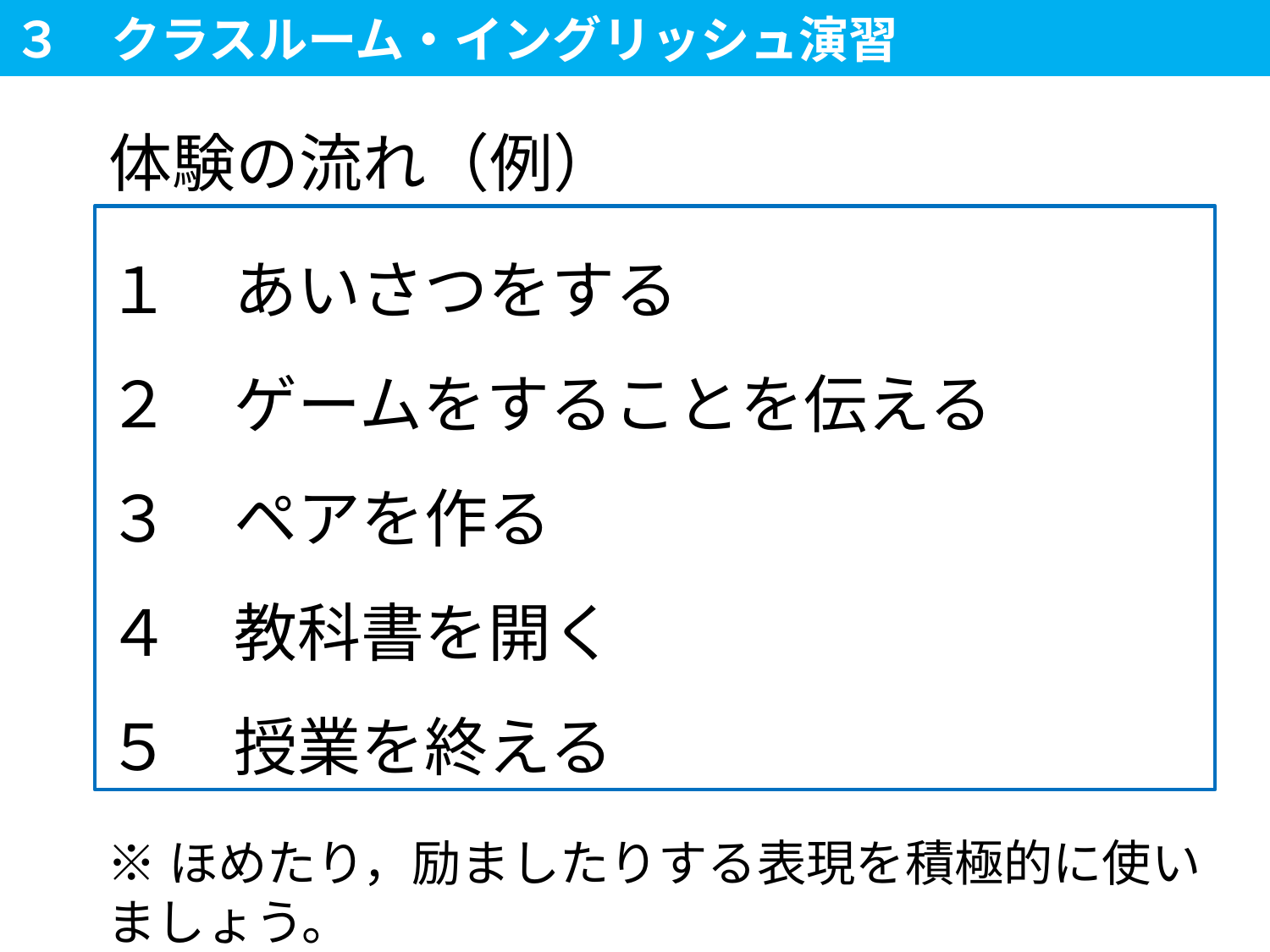

# ３　クラスルーム・イングリッシュ演習
体験の流れ（例）
１　あいさつをする
２　ゲームをすることを伝える
３　ペアを作る
４　教科書を開く
５　授業を終える
※ほめたり，励ましたりする表現を積極的に使いましょう。